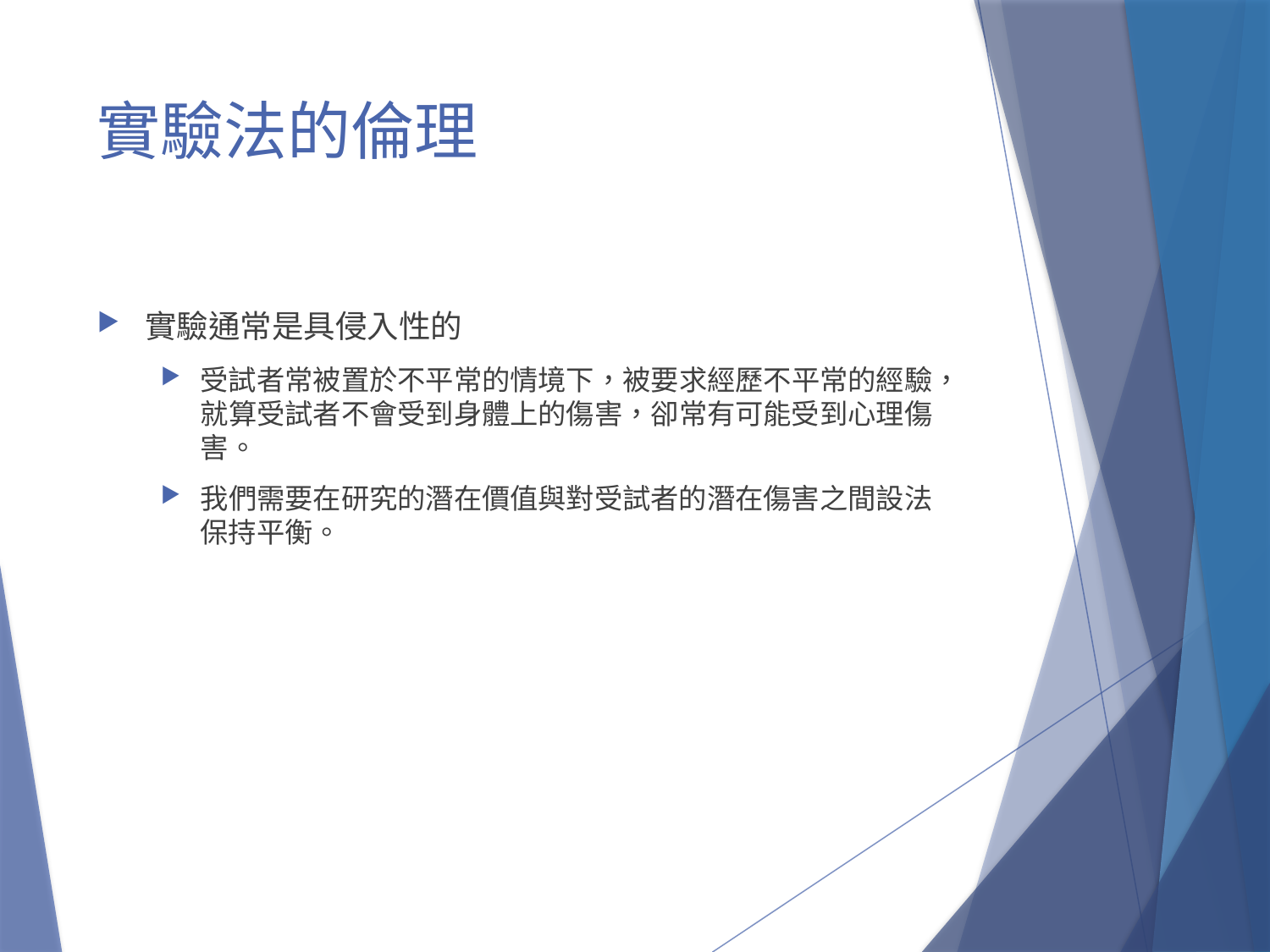

# 實驗法的倫理
實驗通常是具侵入性的
受試者常被置於不平常的情境下，被要求經歷不平常的經驗，就算受試者不會受到身體上的傷害，卻常有可能受到心理傷害。
我們需要在研究的潛在價值與對受試者的潛在傷害之間設法保持平衡。